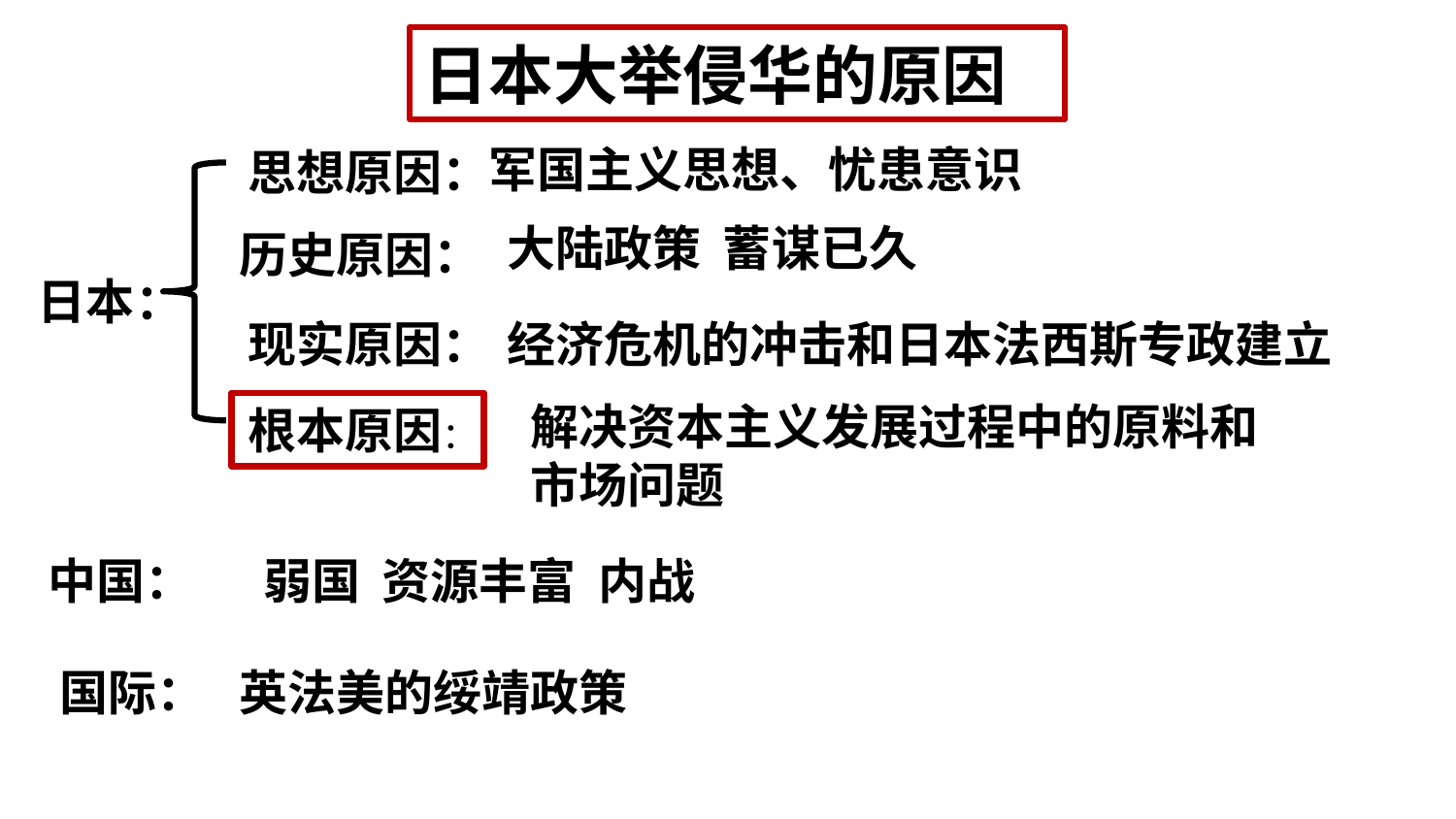

日本大举侵华的原因
军国主义思想、忧患意识
思想原因：

大陆政策  蓄谋已久
历史原因：
日本：
现实原因：
经济危机的冲击和日本法西斯专政建立
解决资本主义发展过程中的原料和市场问题
根本原因：

中国：
弱国  资源丰富  内战
国际：
英法美的绥靖政策